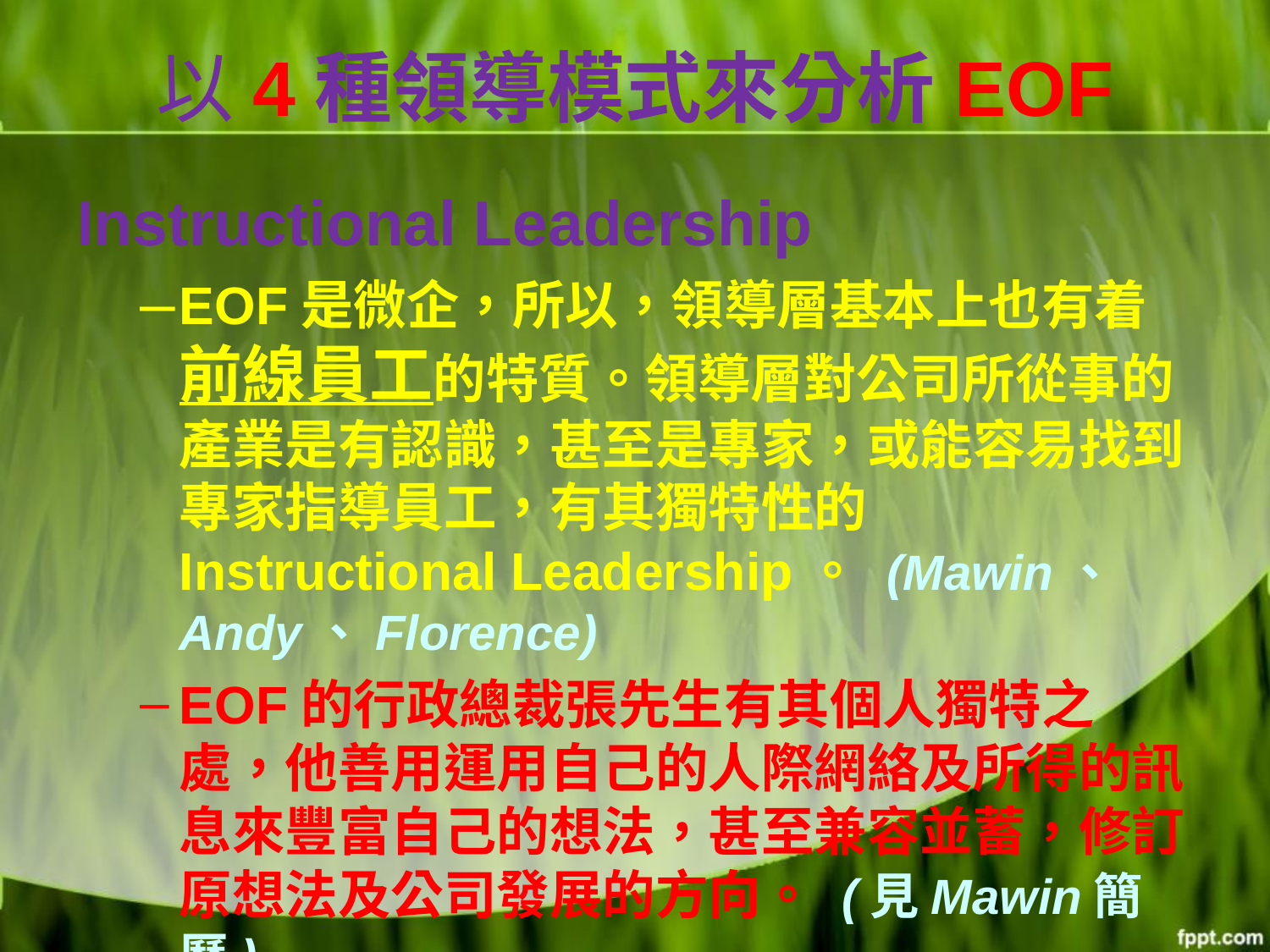

# 以4種領導模式來分析EOF
Instructional Leadership
EOF是微企，所以，領導層基本上也有着前線員工的特質。領導層對公司所從事的產業是有認識，甚至是專家，或能容易找到專家指導員工，有其獨特性的Instructional Leadership。 (Mawin、 Andy、Florence)
EOF的行政總裁張先生有其個人獨特之處，他善用運用自己的人際網絡及所得的訊息來豐富自己的想法，甚至兼容並蓄，修訂原想法及公司發展的方向。 (見Mawin簡歷)